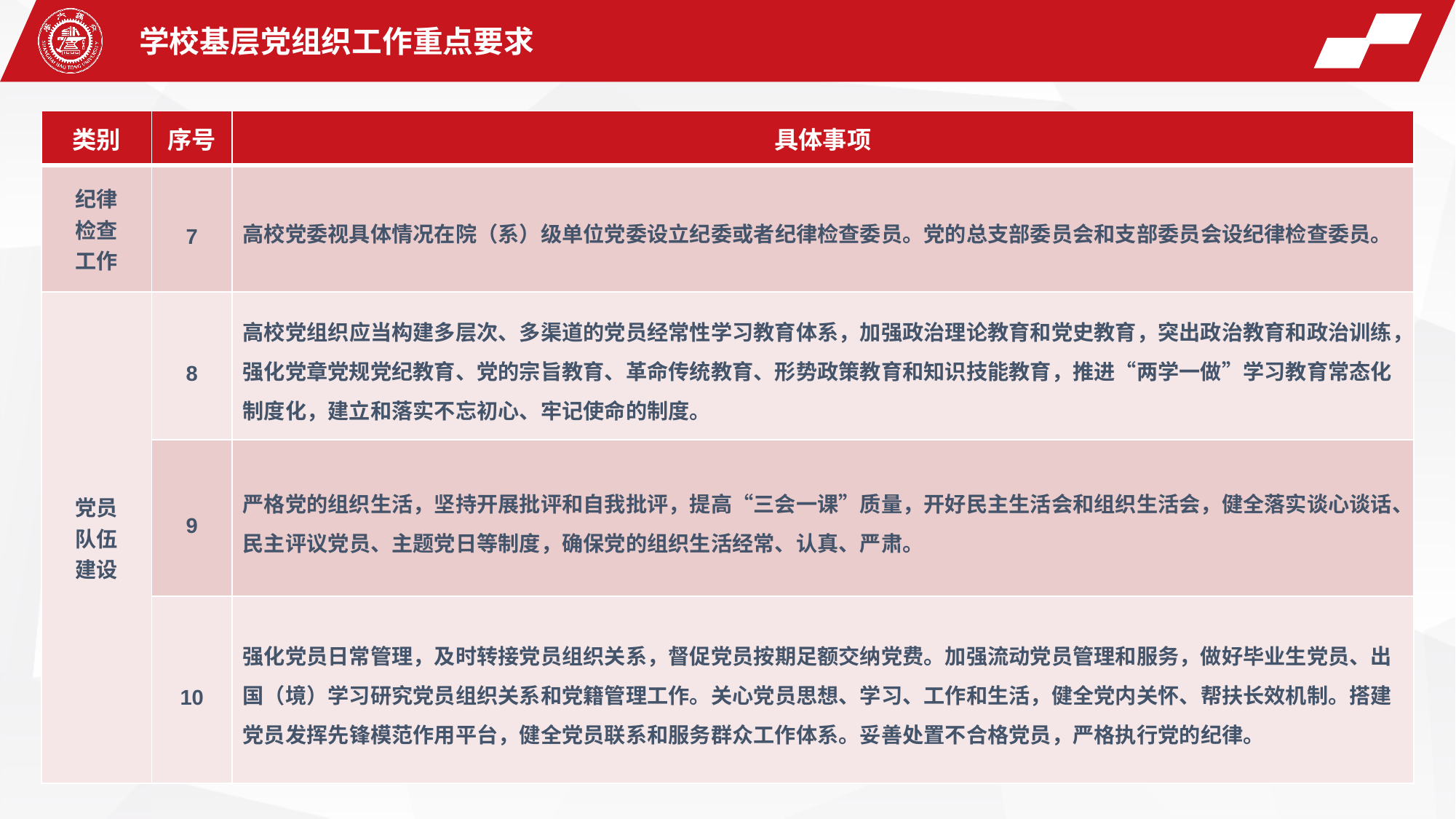

学校基层党组织工作重点要求
| 类别 | 序号 | 具体事项 |
| --- | --- | --- |
| 纪律 检查 工作 | 7 | 高校党委视具体情况在院（系）级单位党委设立纪委或者纪律检查委员。党的总支部委员会和支部委员会设纪律检查委员。 |
| 党员 队伍 建设 | 8 | 高校党组织应当构建多层次、多渠道的党员经常性学习教育体系，加强政治理论教育和党史教育，突出政治教育和政治训练，强化党章党规党纪教育、党的宗旨教育、革命传统教育、形势政策教育和知识技能教育，推进“两学一做”学习教育常态化制度化，建立和落实不忘初心、牢记使命的制度。 |
|  | 9 | 严格党的组织生活，坚持开展批评和自我批评，提高“三会一课”质量，开好民主生活会和组织生活会，健全落实谈心谈话、民主评议党员、主题党日等制度，确保党的组织生活经常、认真、严肃。 |
|  | 10 | 强化党员日常管理，及时转接党员组织关系，督促党员按期足额交纳党费。加强流动党员管理和服务，做好毕业生党员、出国（境）学习研究党员组织关系和党籍管理工作。关心党员思想、学习、工作和生活，健全党内关怀、帮扶长效机制。搭建党员发挥先锋模范作用平台，健全党员联系和服务群众工作体系。妥善处置不合格党员，严格执行党的纪律。 |